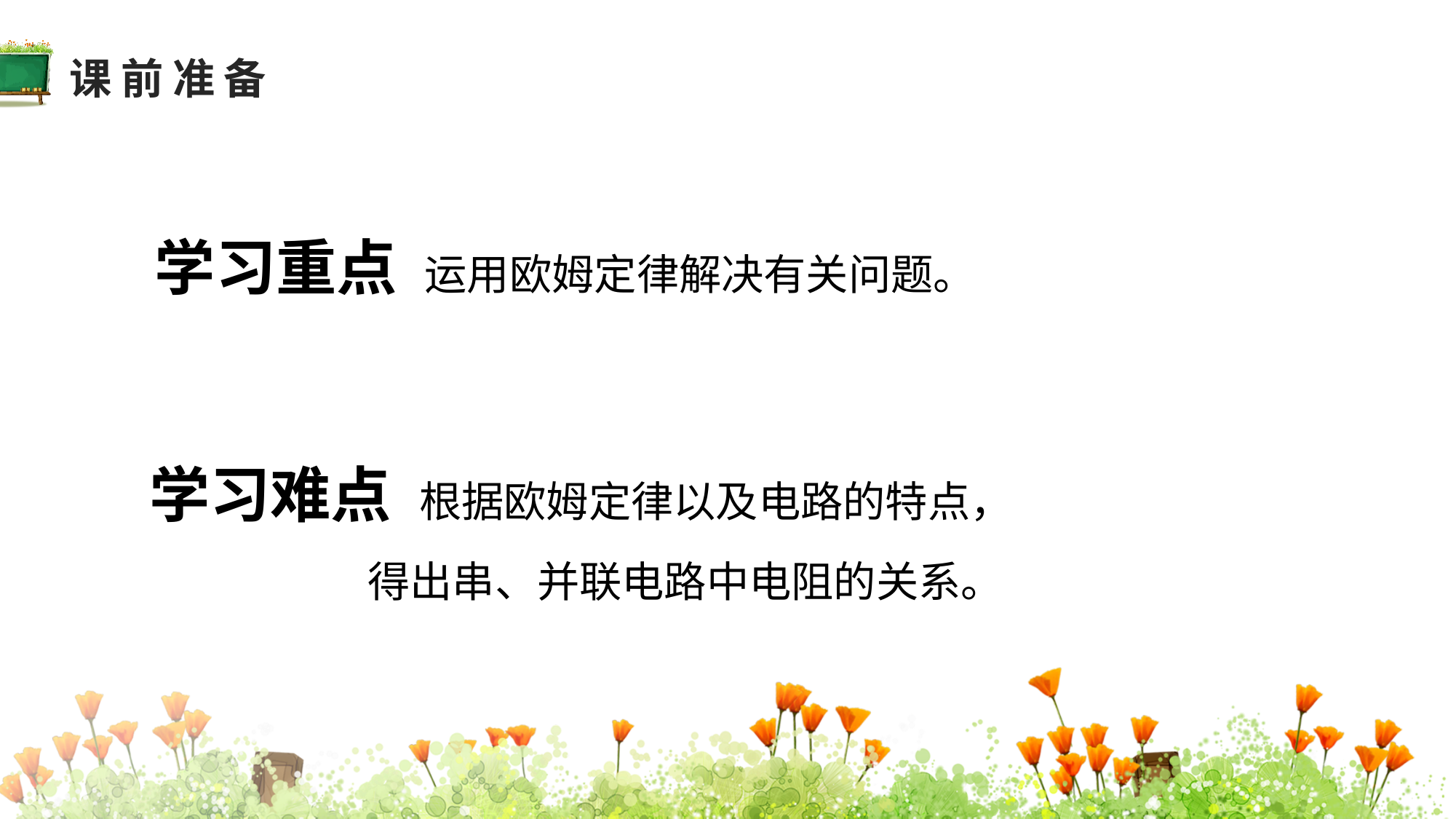

课前准备
学习重点  运用欧姆定律解决有关问题。
教学分析
学习难点  根据欧姆定律以及电路的特点，
                      得出串、并联电路中电阻的关系。